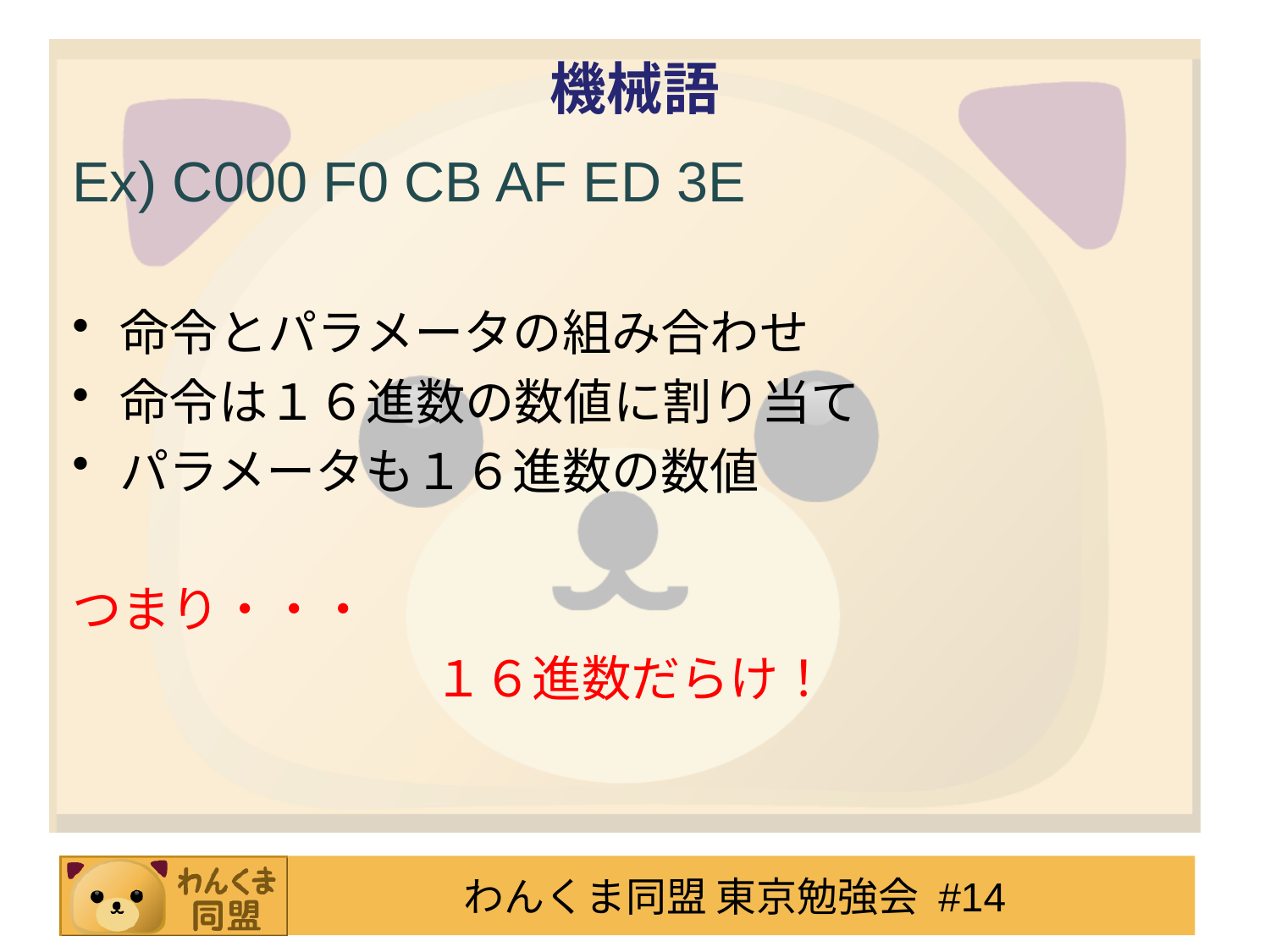

# 機械語
Ex) C000 F0 CB AF ED 3E

命令とパラメータの組み合わせ
命令は１６進数の数値に割り当て
パラメータも１６進数の数値

つまり・・・
１６進数だらけ！